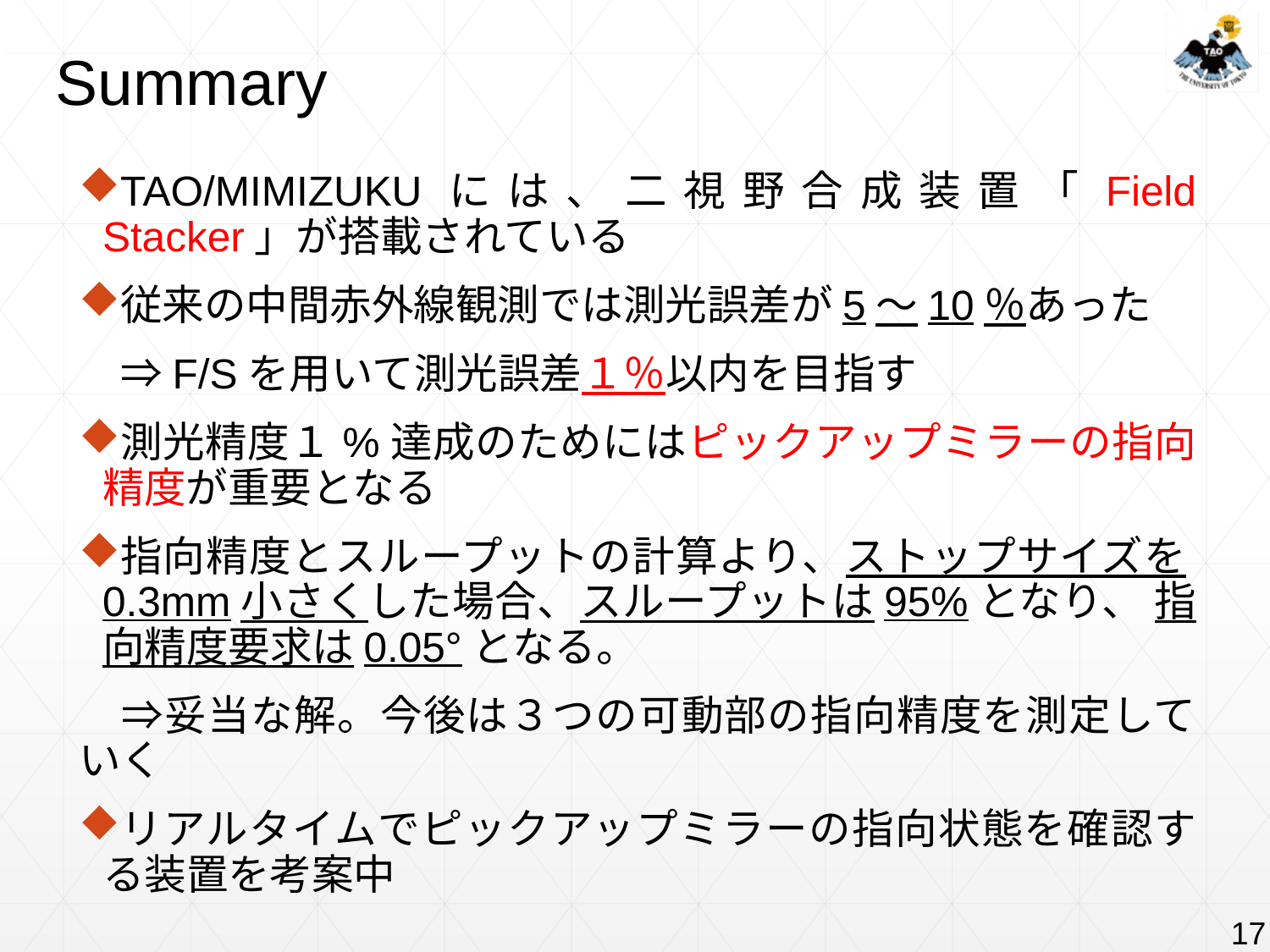

# Summary
TAO/MIMIZUKUには、二視野合成装置「Field Stacker」が搭載されている
従来の中間赤外線観測では測光誤差が5～10％あった
　⇒F/Sを用いて測光誤差１％以内を目指す
測光精度１%達成のためにはピックアップミラーの指向精度が重要となる
指向精度とスループットの計算より、ストップサイズを0.3mm小さくした場合、スループットは95%となり、 指向精度要求は0.05°となる。
　⇒妥当な解。今後は３つの可動部の指向精度を測定していく
リアルタイムでピックアップミラーの指向状態を確認する装置を考案中